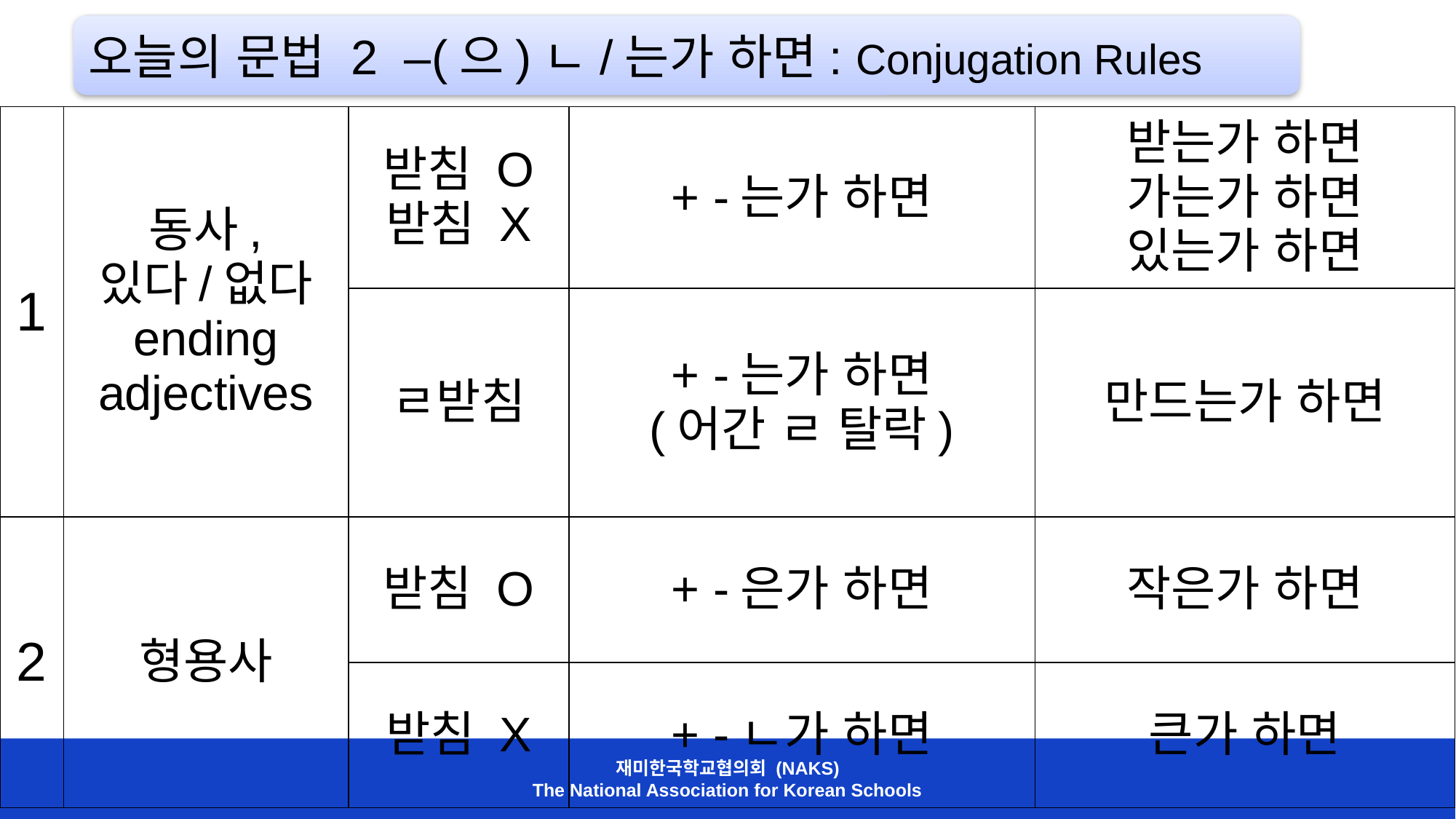

오늘의 문법 2  –(으)ㄴ/는가 하면: Conjugation Rules
| 1 | 동사, 있다/없다 ending adjectives | 받침 O 받침 X | + -는가 하면 | 받는가 하면 가는가 하면 있는가 하면 |
| --- | --- | --- | --- | --- |
|  |  | ㄹ받침 | + -는가 하면 (어간 ㄹ 탈락) | 만드는가 하면 |
| 2 | 형용사 | 받침 O | + -은가 하면 | 작은가 하면 |
|  |  | 받침 X | + -ㄴ가 하면 | 큰가 하면 |
재미한국학교협의회 (NAKS)
The National Association for Korean Schools